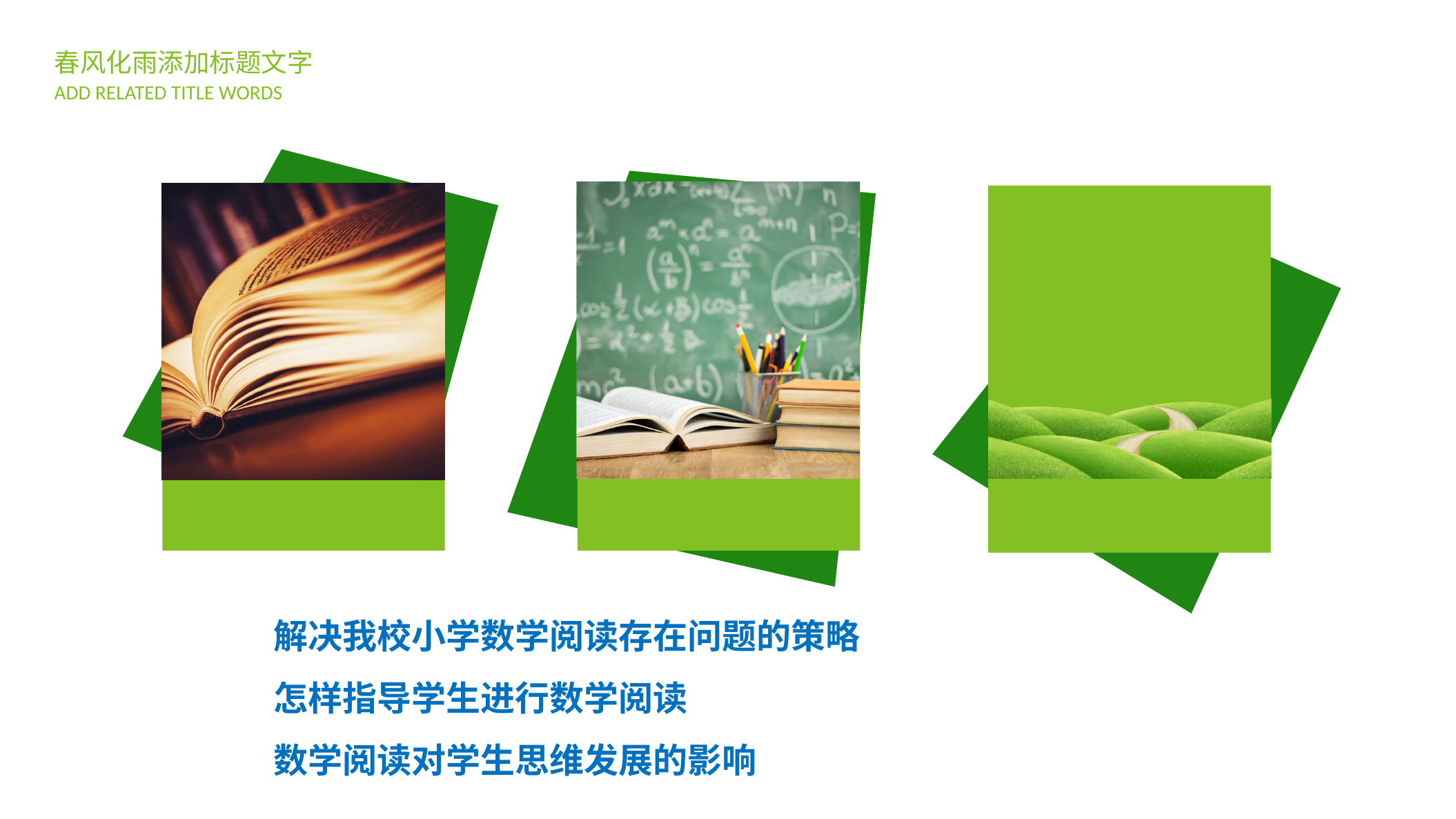

春风化雨添加标题文字
ADD RELATED TITLE WORDS

解决我校小学数学阅读存在问题的策略
怎样指导学生进行数学阅读
数学阅读对学生思维发展的影响